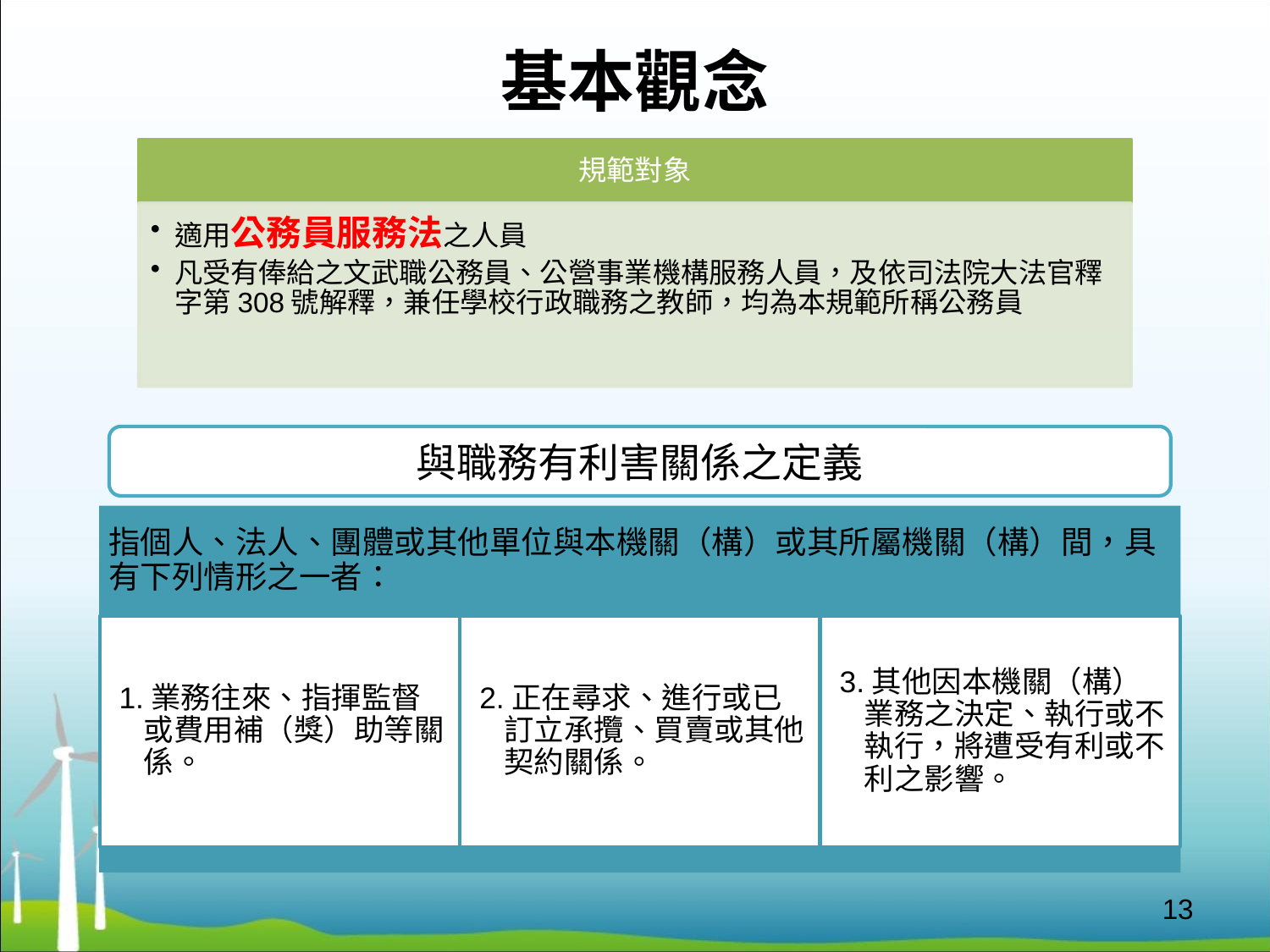

基本觀念
規範對象
適用公務員服務法之人員
凡受有俸給之文武職公務員、公營事業機構服務人員，及依司法院大法官釋字第308號解釋，兼任學校行政職務之教師，均為本規範所稱公務員
與職務有利害關係之定義
指個人、法人、團體或其他單位與本機關（構）或其所屬機關（構）間，具有下列情形之一者：
1.業務往來、指揮監督或費用補（獎）助等關係。
2.正在尋求、進行或已訂立承攬、買賣或其他契約關係。
3.其他因本機關（構）業務之決定、執行或不執行，將遭受有利或不利之影響。
13